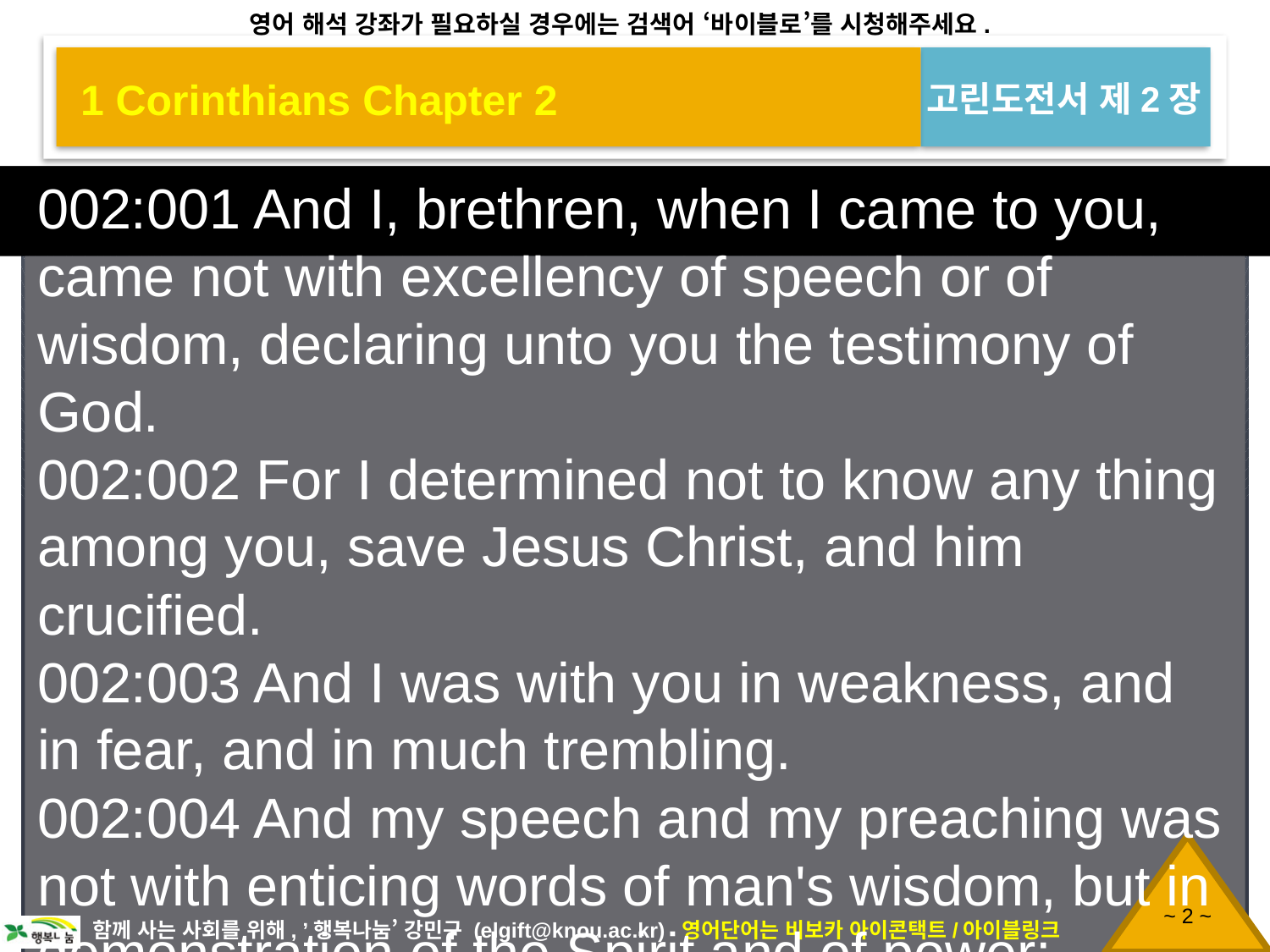

1 Corinthians Chapter 2
고린도전서 제2장
002:001 And I, brethren, when I came to you, came not with excellency of speech or of wisdom, declaring unto you the testimony of God.
002:002 For I determined not to know any thing among you, save Jesus Christ, and him crucified.
002:003 And I was with you in weakness, and in fear, and in much trembling.
002:004 And my speech and my preaching was not with enticing words of man's wisdom, but in demonstration of the Spirit and of power:
002:005 That your faith should not stand